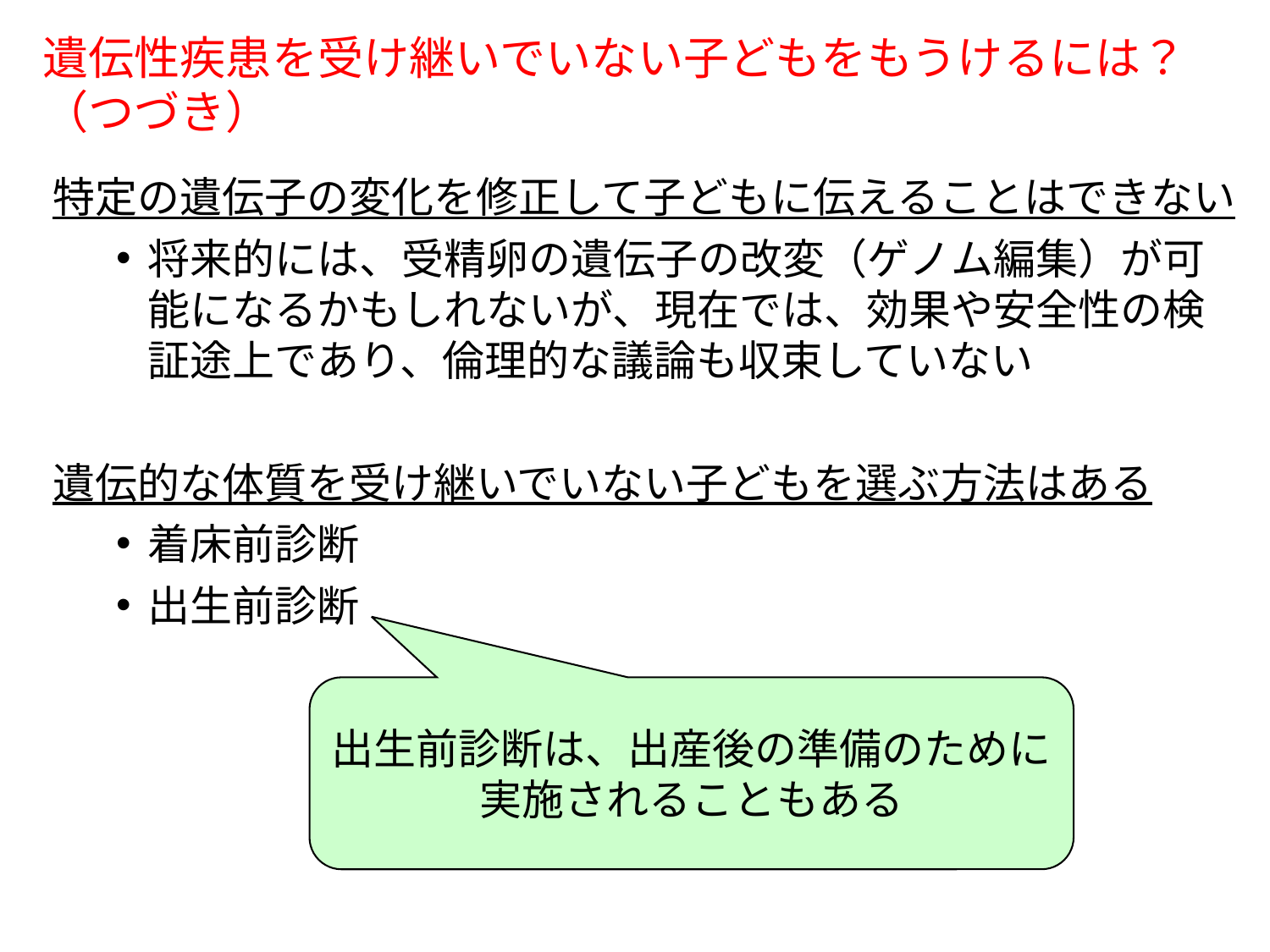

# 遺伝性疾患を受け継いでいない子どもをもうけるには？ （つづき）
特定の遺伝子の変化を修正して子どもに伝えることはできない
将来的には、受精卵の遺伝子の改変（ゲノム編集）が可能になるかもしれないが、現在では、効果や安全性の検証途上であり、倫理的な議論も収束していない

遺伝的な体質を受け継いでいない子どもを選ぶ方法はある
着床前診断
出生前診断

出生前診断は、出産後の準備のために
実施されることもある